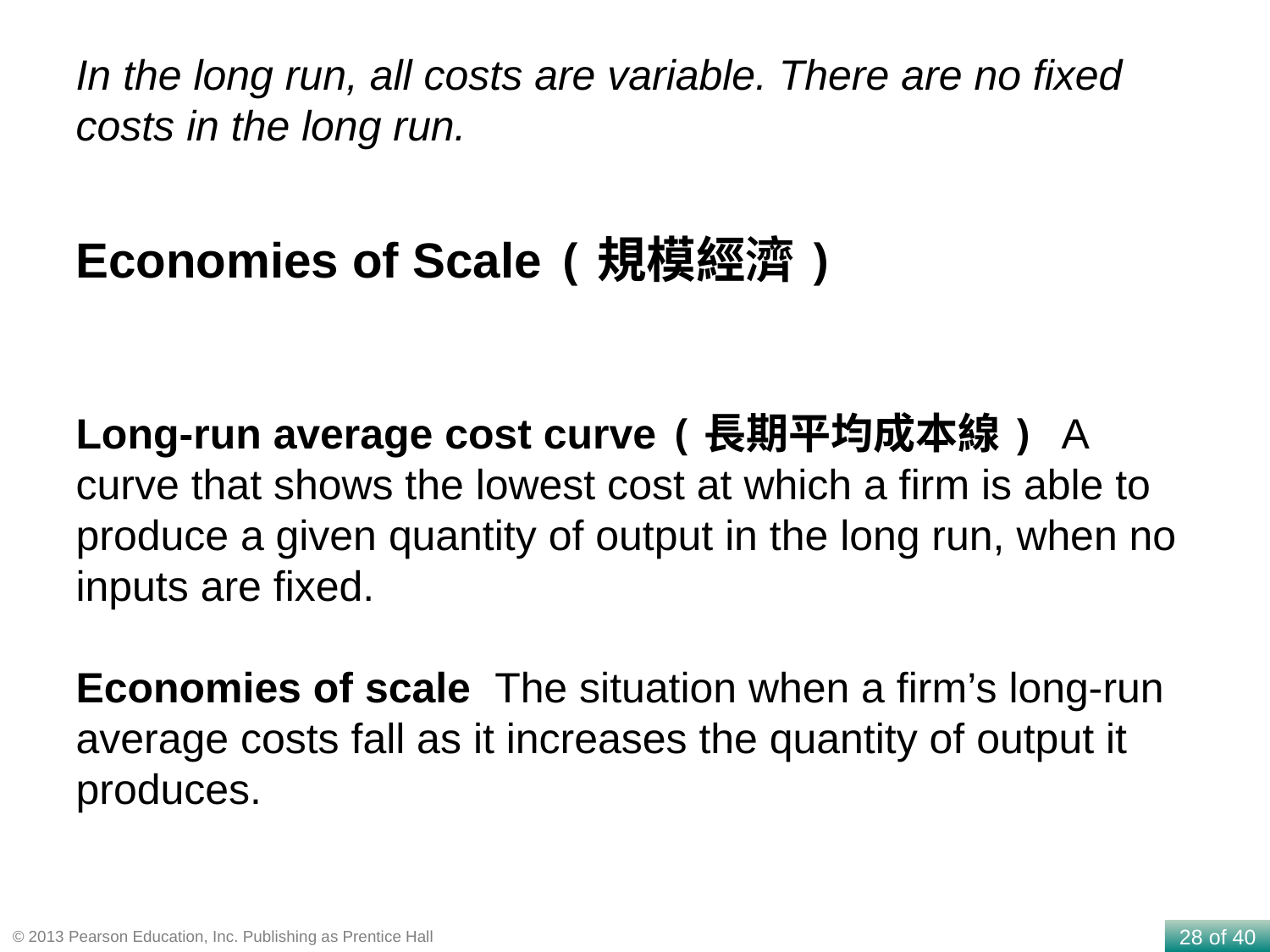

In the long run, all costs are variable. There are no fixed costs in the long run.
Economies of Scale (規模經濟)
Long-run average cost curve (長期平均成本線) A curve that shows the lowest cost at which a firm is able to produce a given quantity of output in the long run, when no inputs are fixed.
Economies of scale  The situation when a firm’s long-run average costs fall as it increases the quantity of output it produces.